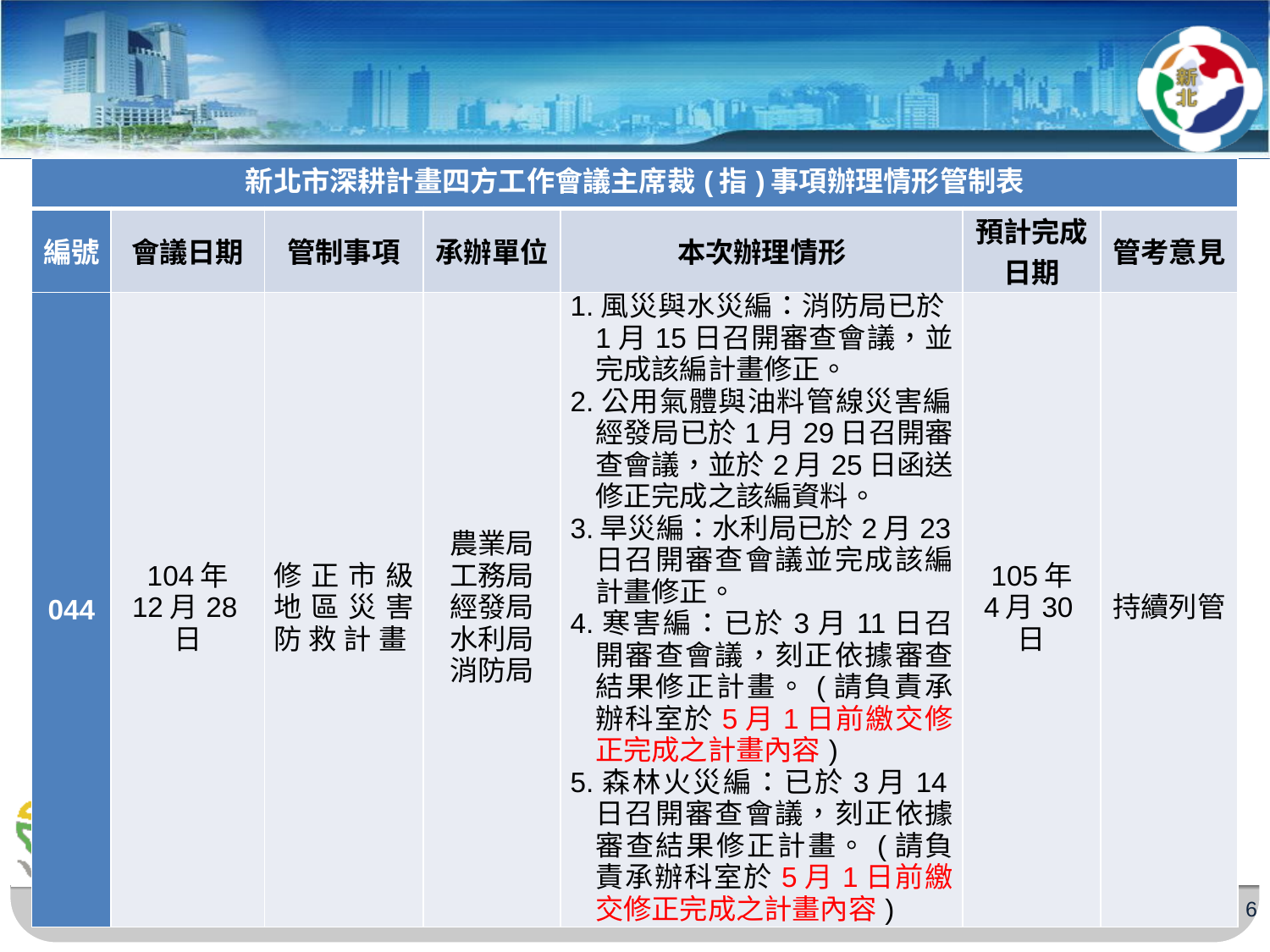

| 新北市深耕計畫四方工作會議主席裁(指)事項辦理情形管制表 |  |  |  |  |  |  |
| --- | --- | --- | --- | --- | --- | --- |
| 編號 | 會議日期 | 管制事項 | 承辦單位 | 本次辦理情形 | 預計完成日期 | 管考意見 |
| 044 | 104年 12月28日 | 修正市級地區災害防救計畫。 | 農業局 工務局 經發局 水利局 消防局 | 1.風災與水災編：消防局已於1月15日召開審查會議，並完成該編計畫修正。 2.公用氣體與油料管線災害編：經發局已於1月29日召開審查會議，並於2月25日函送修正完成之該編資料。 3.旱災編：水利局已於2月23日召開審查會議並完成該編計畫修正。 4.寒害編：已於3月11日召開審查會議，刻正依據審查結果修正計畫。(請負責承辦科室於5月1日前繳交修正完成之計畫內容) 5.森林火災編：已於3月14日召開審查會議，刻正依據審查結果修正計畫。(請負責承辦科室於5月1日前繳交修正完成之計畫內容) | 105年 4月30日 | 持續列管 |
6